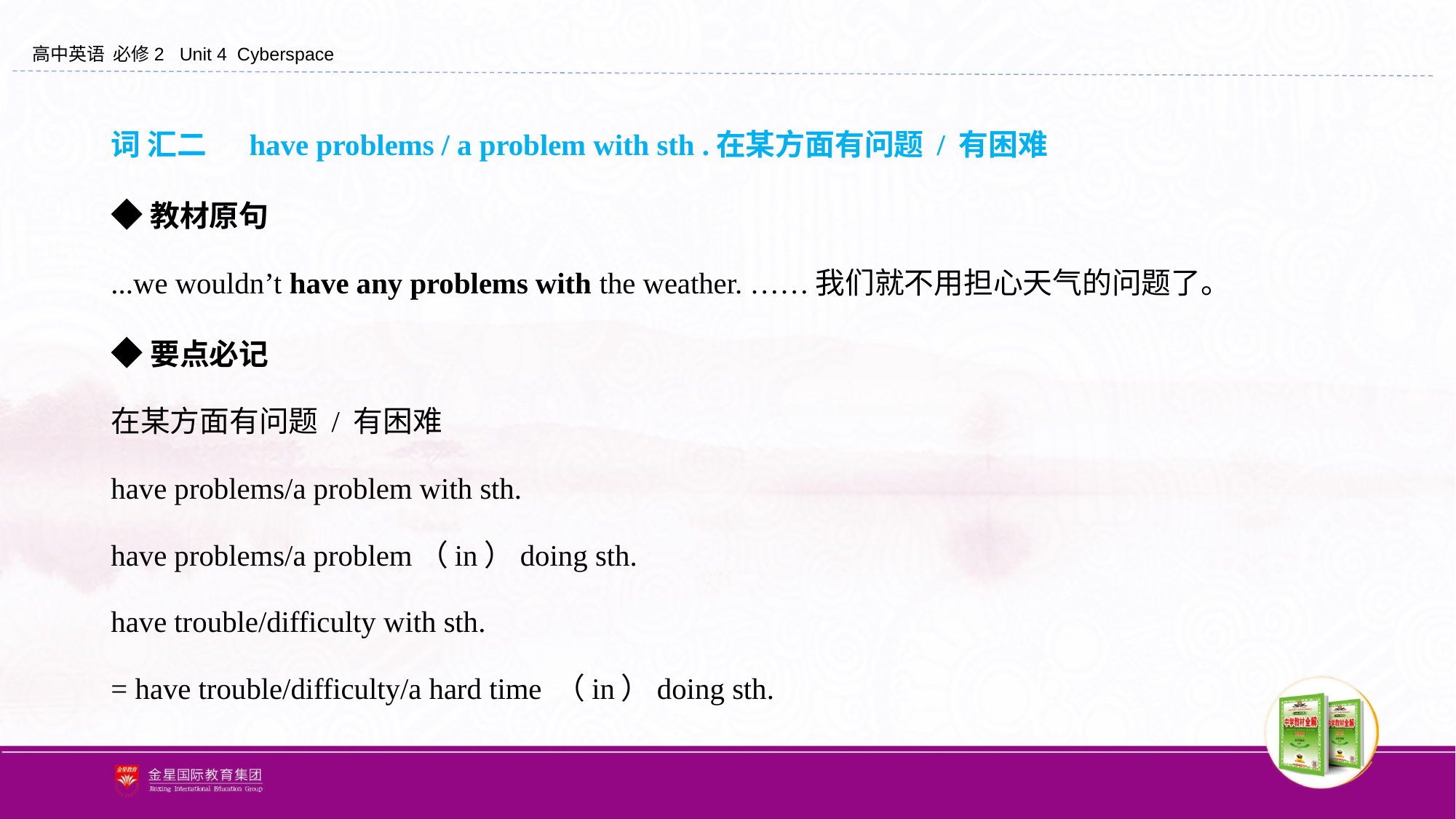

词 汇二　 have problems / a problem with sth .在某方面有问题 / 有困难
◆教材原句
...we wouldn’t have any problems with the weather. ……我们就不用担心天气的问题了。
◆要点必记
在某方面有问题 / 有困难
have problems/a problem with sth.
have problems/a problem（in）doing sth.
have trouble/difficulty with sth.
= have trouble/difficulty/a hard time （in）doing sth.